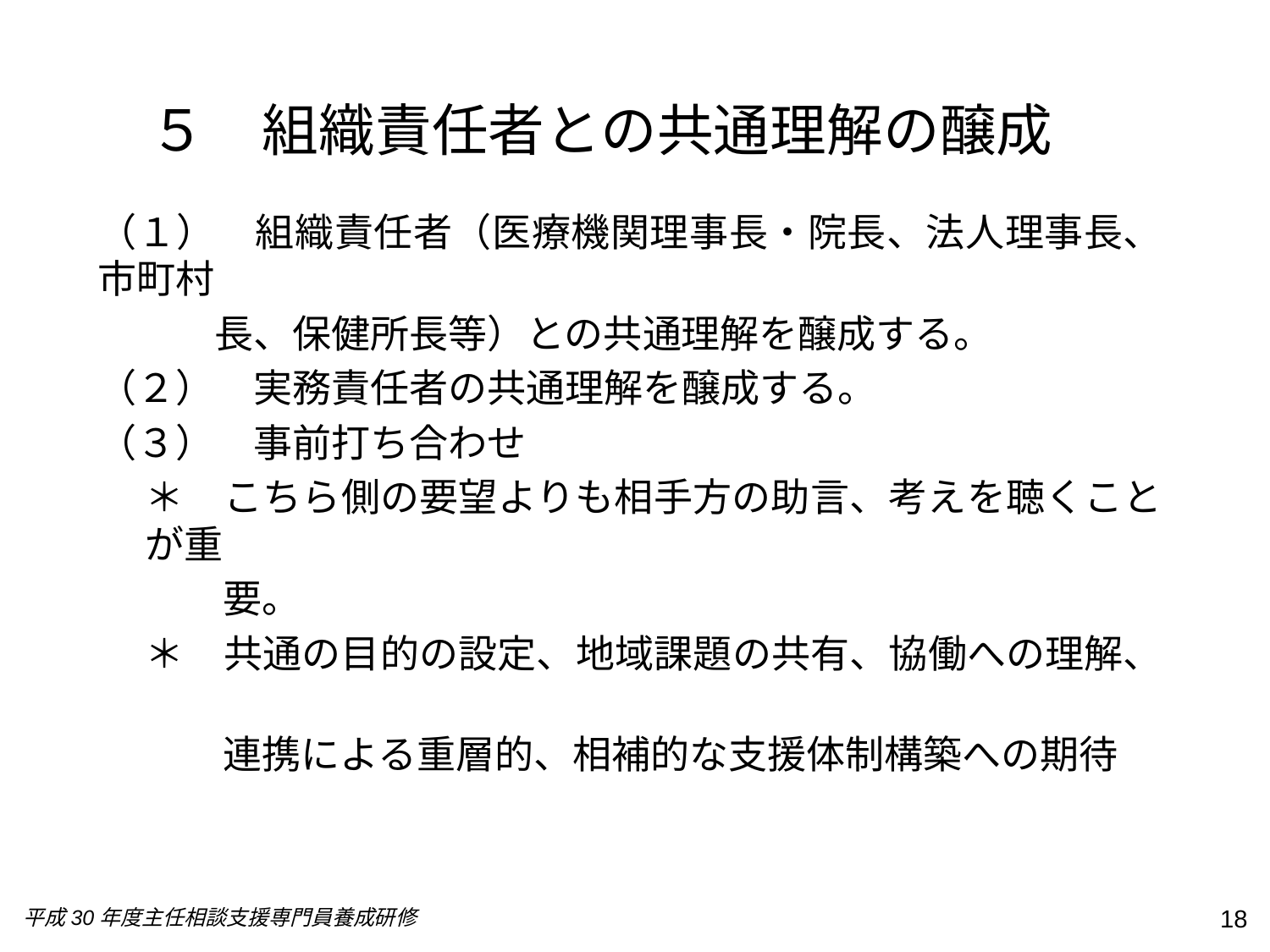

# ５　組織責任者との共通理解の醸成

（１）　組織責任者（医療機関理事長・院長、法人理事長、市町村
　　　長、保健所長等）との共通理解を醸成する。
（２）　実務責任者の共通理解を醸成する。
（３）　事前打ち合わせ
＊　こちら側の要望よりも相手方の助言、考えを聴くことが重
　　要。
＊　共通の目的の設定、地域課題の共有、協働への理解、
　　連携による重層的、相補的な支援体制構築への期待
18
平成30年度主任相談支援専門員養成研修